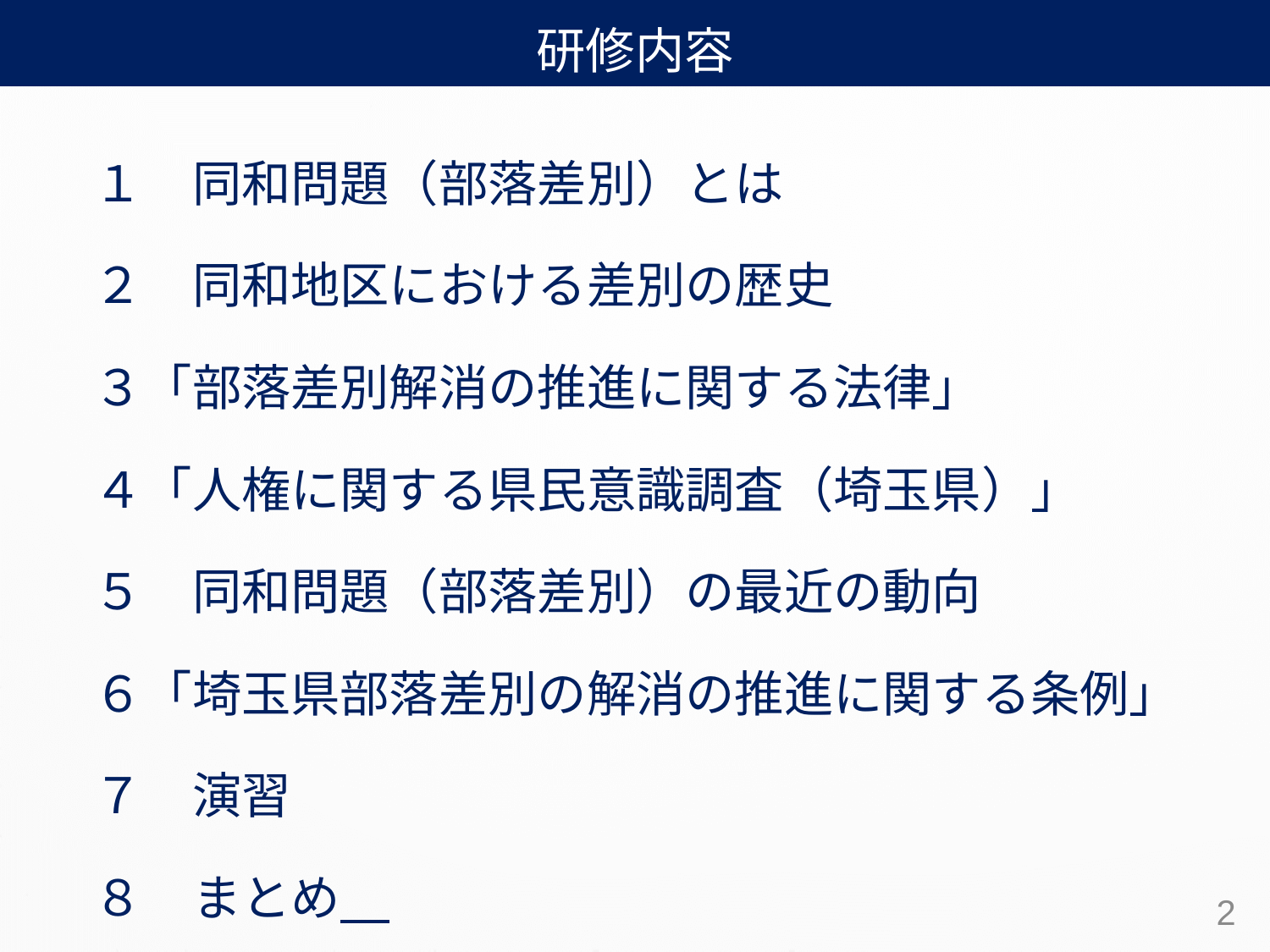

研修内容
１　同和問題（部落差別）とは
２　同和地区における差別の歴史
３「部落差別解消の推進に関する法律」
４「人権に関する県民意識調査（埼玉県）」
５　同和問題（部落差別）の最近の動向
６「埼玉県部落差別の解消の推進に関する条例」
７　演習
８　まとめ
2